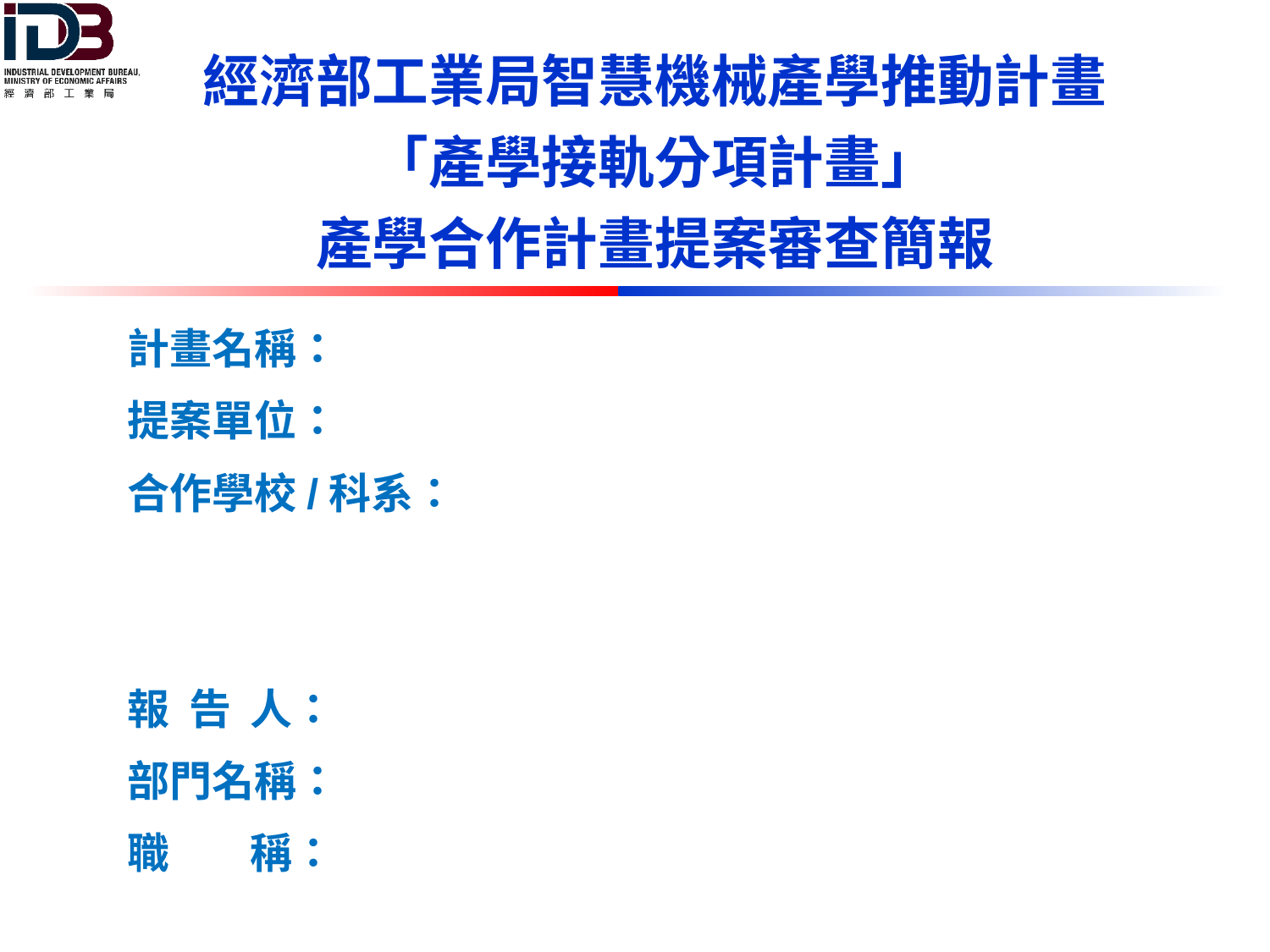

經濟部工業局智慧機械產學推動計畫
「產學接軌分項計畫」
產學合作計畫提案審查簡報

計畫名稱：
提案單位：
合作學校/科系：

報  告  人：
部門名稱：
職    　稱：